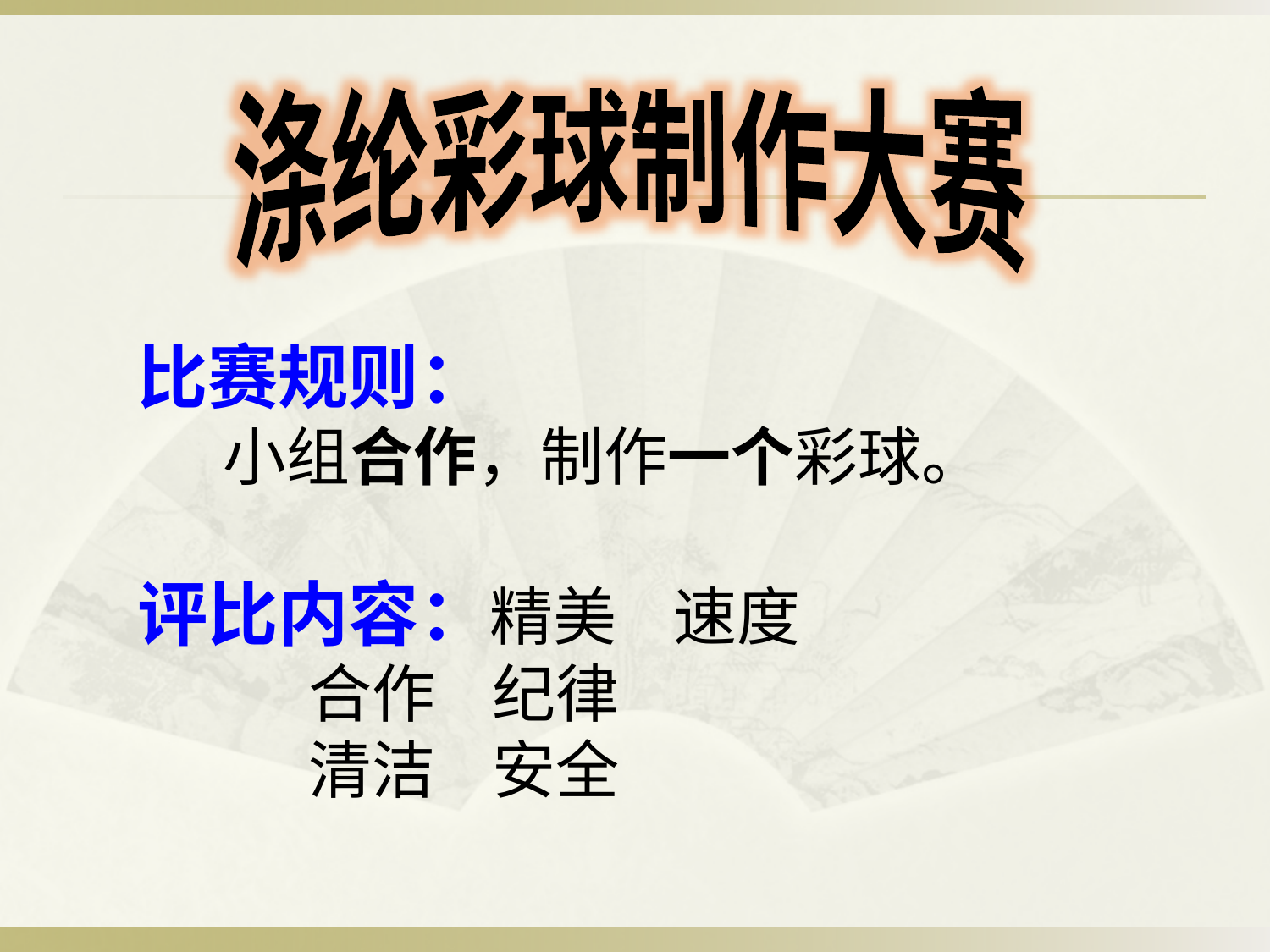

涤纶彩球制作大赛
比赛规则：
     小组合作，制作一个彩球。

评比内容：精美    速度
           合作    纪律
           清洁    安全